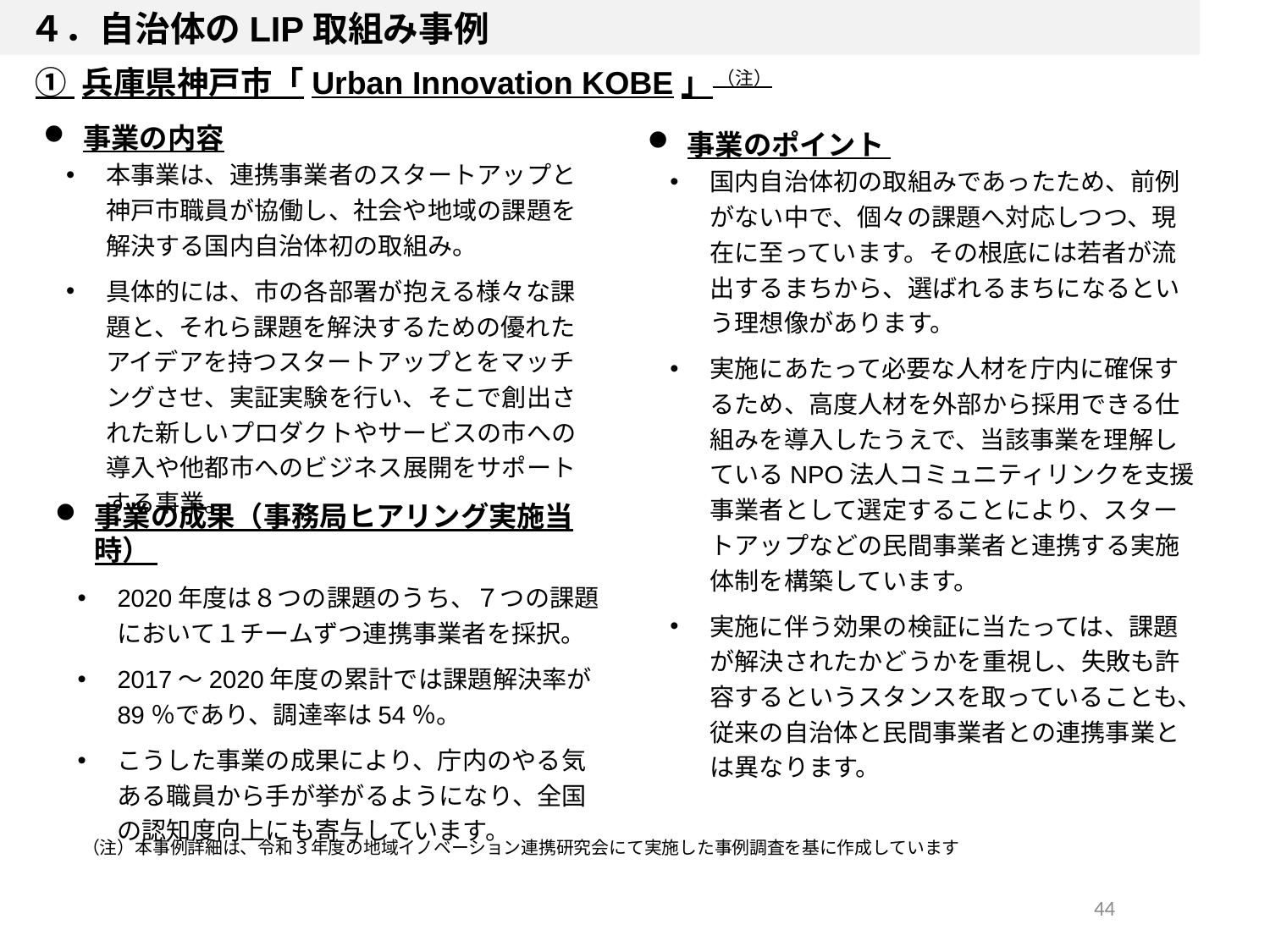

４．自治体のLIP取組み事例
① 兵庫県神戸市「Urban Innovation KOBE」 （注）
事業の内容
本事業は、連携事業者のスタートアップと神戸市職員が協働し、社会や地域の課題を解決する国内自治体初の取組み。
具体的には、市の各部署が抱える様々な課題と、それら課題を解決するための優れたアイデアを持つスタートアップとをマッチングさせ、実証実験を行い、そこで創出された新しいプロダクトやサービスの市への導入や他都市へのビジネス展開をサポートする事業。
事業のポイント
国内自治体初の取組みであったため、前例がない中で、個々の課題へ対応しつつ、現在に至っています。その根底には若者が流出するまちから、選ばれるまちになるという理想像があります。
実施にあたって必要な人材を庁内に確保するため、高度人材を外部から採用できる仕組みを導入したうえで、当該事業を理解しているNPO法人コミュニティリンクを支援事業者として選定することにより、スタートアップなどの民間事業者と連携する実施体制を構築しています。
実施に伴う効果の検証に当たっては、課題が解決されたかどうかを重視し、失敗も許容するというスタンスを取っていることも、従来の自治体と民間事業者との連携事業とは異なります。
事業の成果（事務局ヒアリング実施当時）
2020年度は８つの課題のうち、７つの課題において１チームずつ連携事業者を採択。
2017～2020年度の累計では課題解決率が89％であり、調達率は54％。
こうした事業の成果により、庁内のやる気ある職員から手が挙がるようになり、全国の認知度向上にも寄与しています。
（注）本事例詳細は、令和３年度の地域イノベーション連携研究会にて実施した事例調査を基に作成しています
44